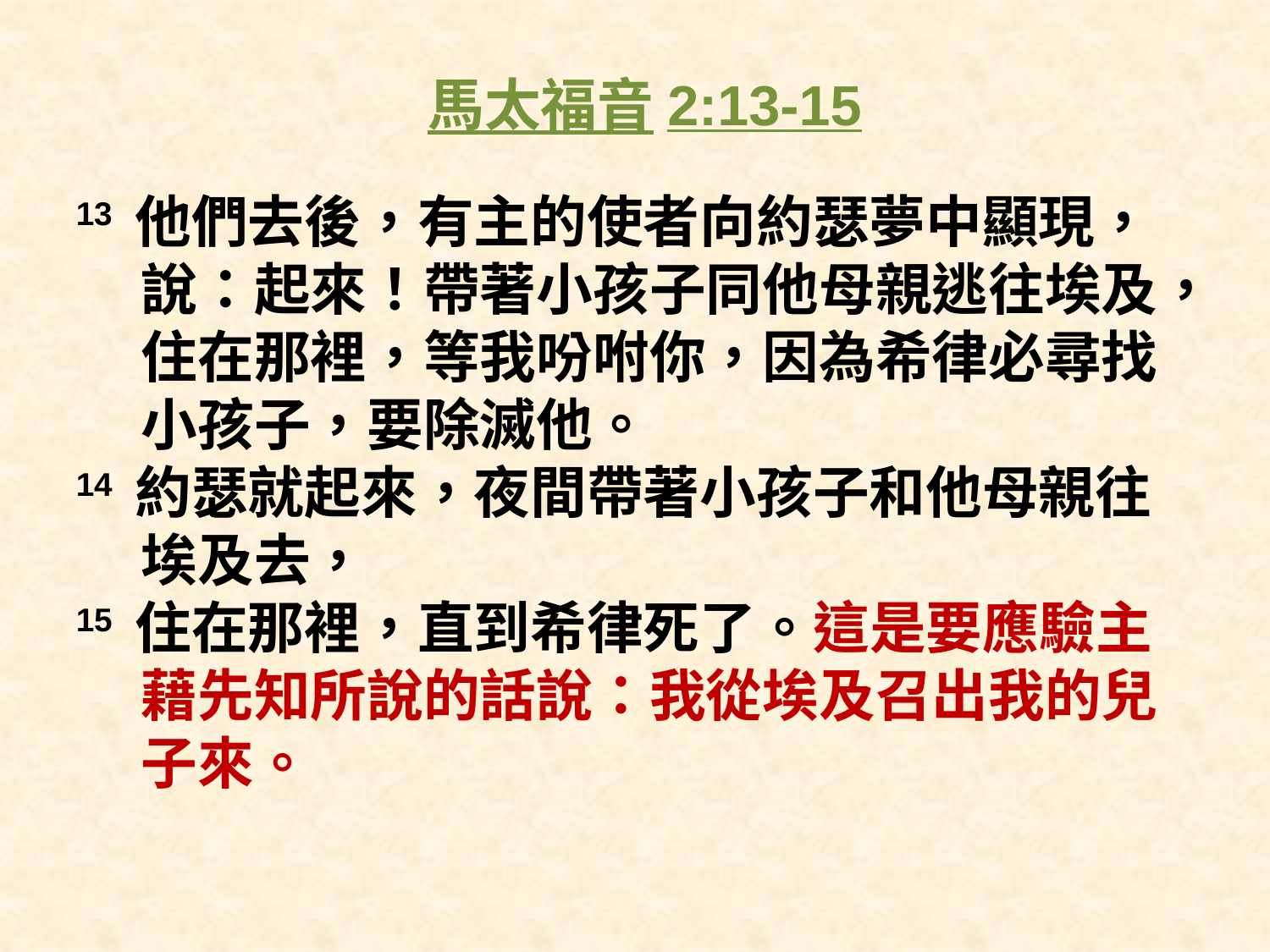

馬太福音2:13-15
13 他們去後，有主的使者向約瑟夢中顯現，
    說：起來！帶著小孩子同他母親逃往埃及，
    住在那裡，等我吩咐你，因為希律必尋找
    小孩子，要除滅他。
14 約瑟就起來，夜間帶著小孩子和他母親往
    埃及去，
15 住在那裡，直到希律死了。這是要應驗主
    藉先知所說的話說：我從埃及召出我的兒
    子來。